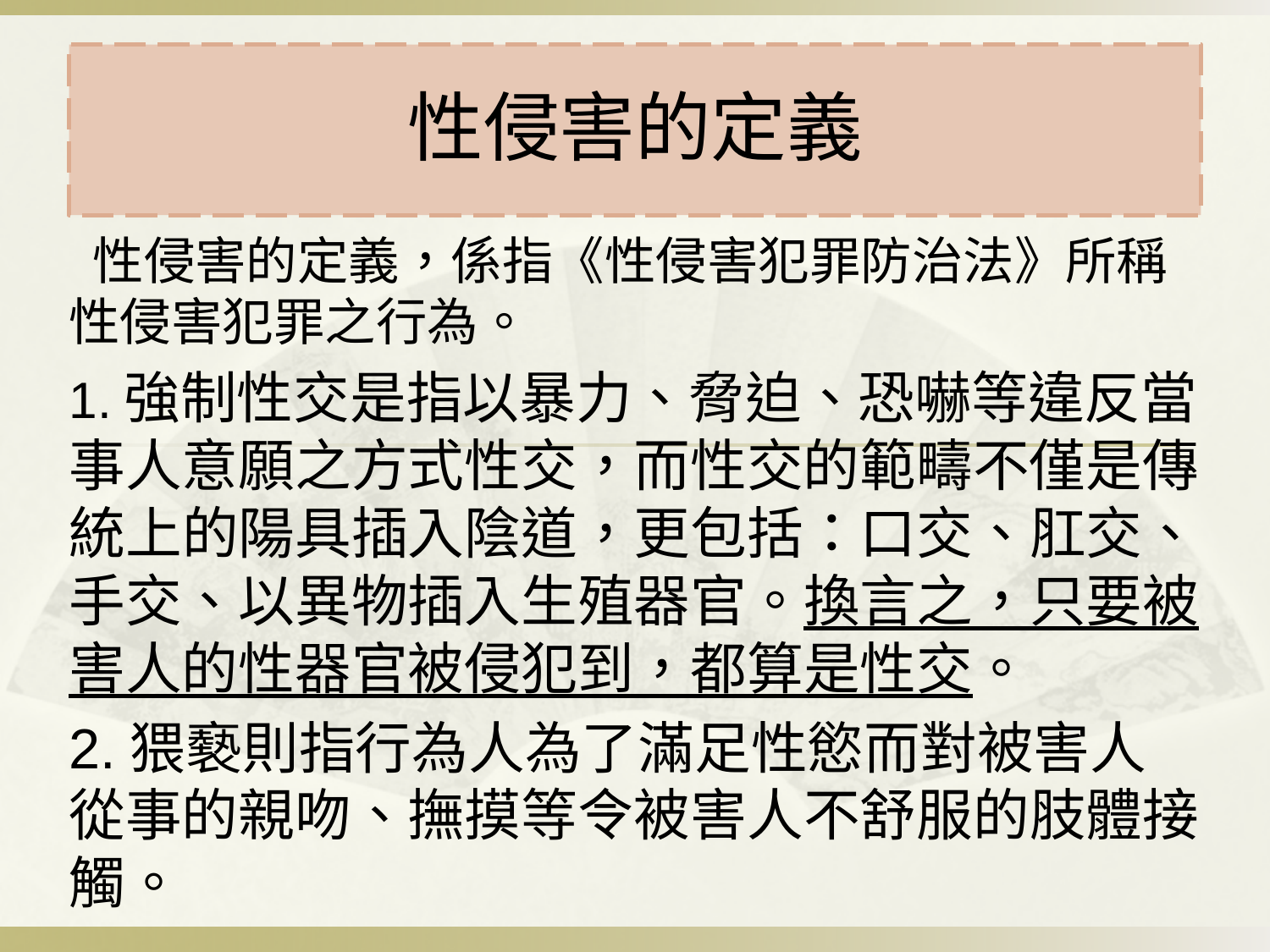

# 性侵害的定義
 性侵害的定義，係指《性侵害犯罪防治法》所稱性侵害犯罪之行為。
1.強制性交是指以暴力、脅迫、恐嚇等違反當事人意願之方式性交，而性交的範疇不僅是傳統上的陽具插入陰道，更包括：口交、肛交、手交、以異物插入生殖器官。換言之，只要被害人的性器官被侵犯到，都算是性交。
2.猥褻則指行為人為了滿足性慾而對被害人從事的親吻、撫摸等令被害人不舒服的肢體接觸。